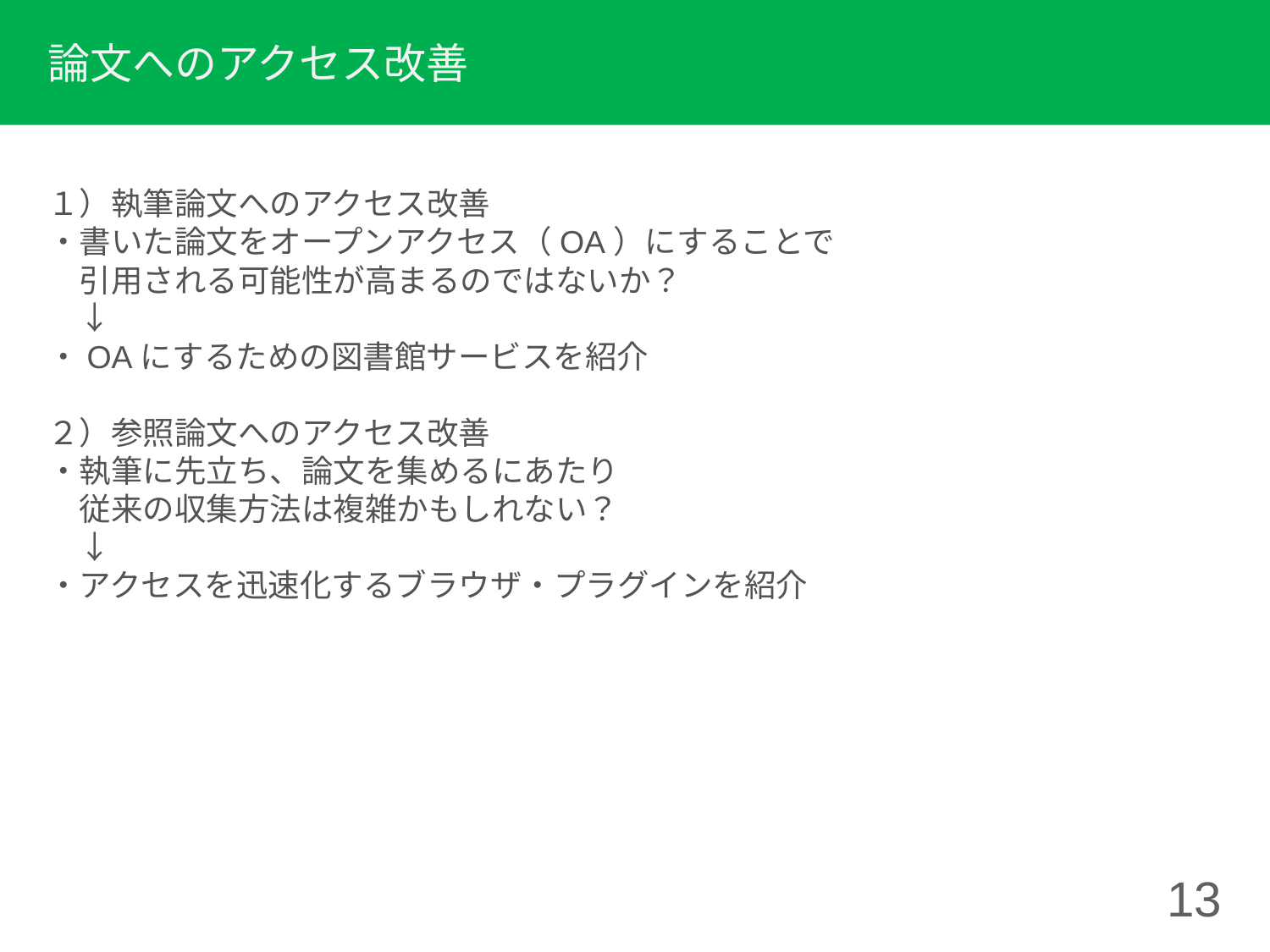

論文へのアクセス改善
１）執筆論文へのアクセス改善
・書いた論文をオープンアクセス（OA）にすることで
　引用される可能性が高まるのではないか？
　↓
・OAにするための図書館サービスを紹介

２）参照論文へのアクセス改善
・執筆に先立ち、論文を集めるにあたり
　従来の収集方法は複雑かもしれない？
　↓
・アクセスを迅速化するブラウザ・プラグインを紹介
13